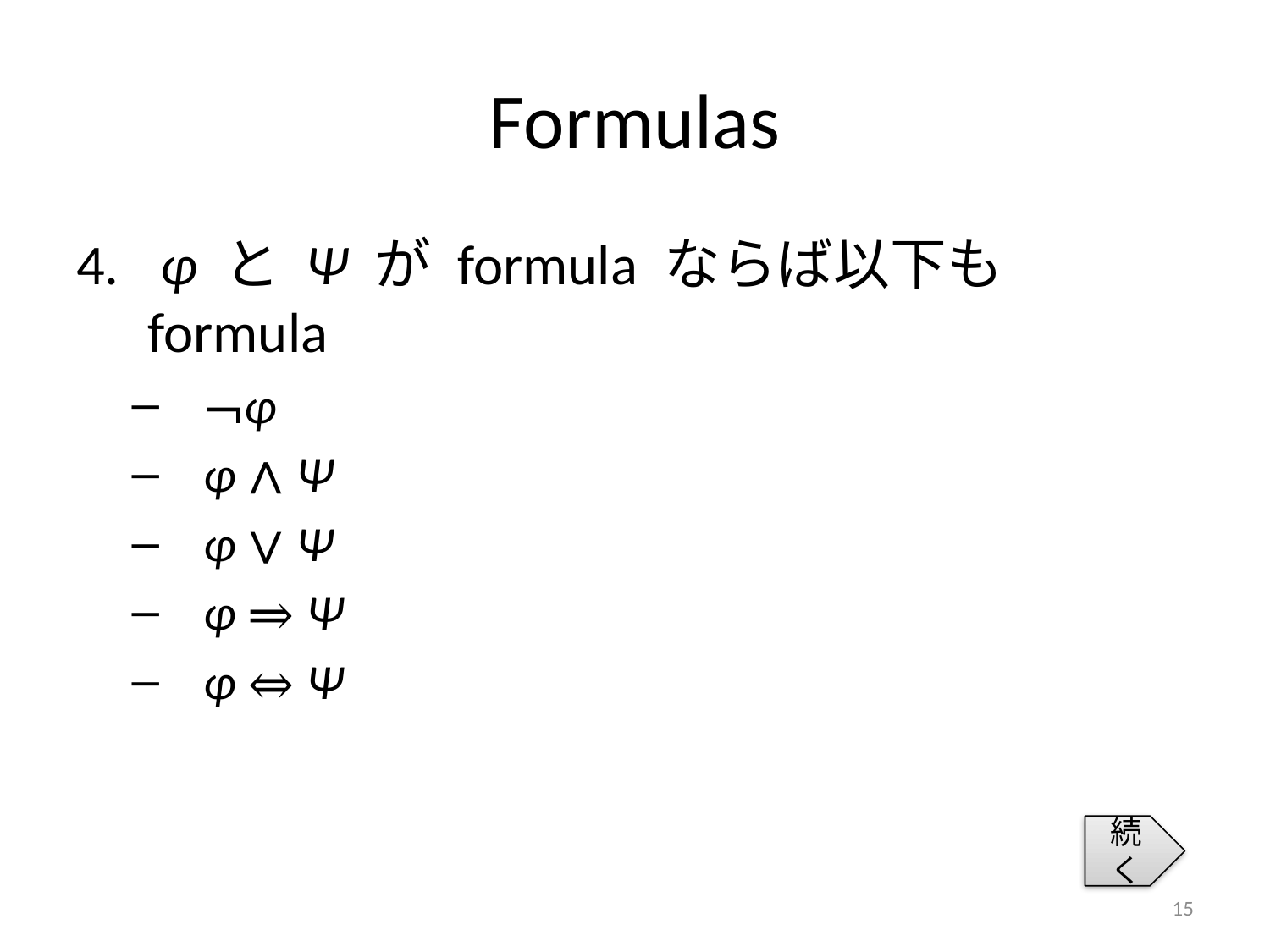

# Formulas
 φ と Ψ が formula ならば以下も formula
¬φ
φ ∧ Ψ
φ ∨ Ψ
φ ⇒ Ψ
φ ⇔ Ψ
続く
15